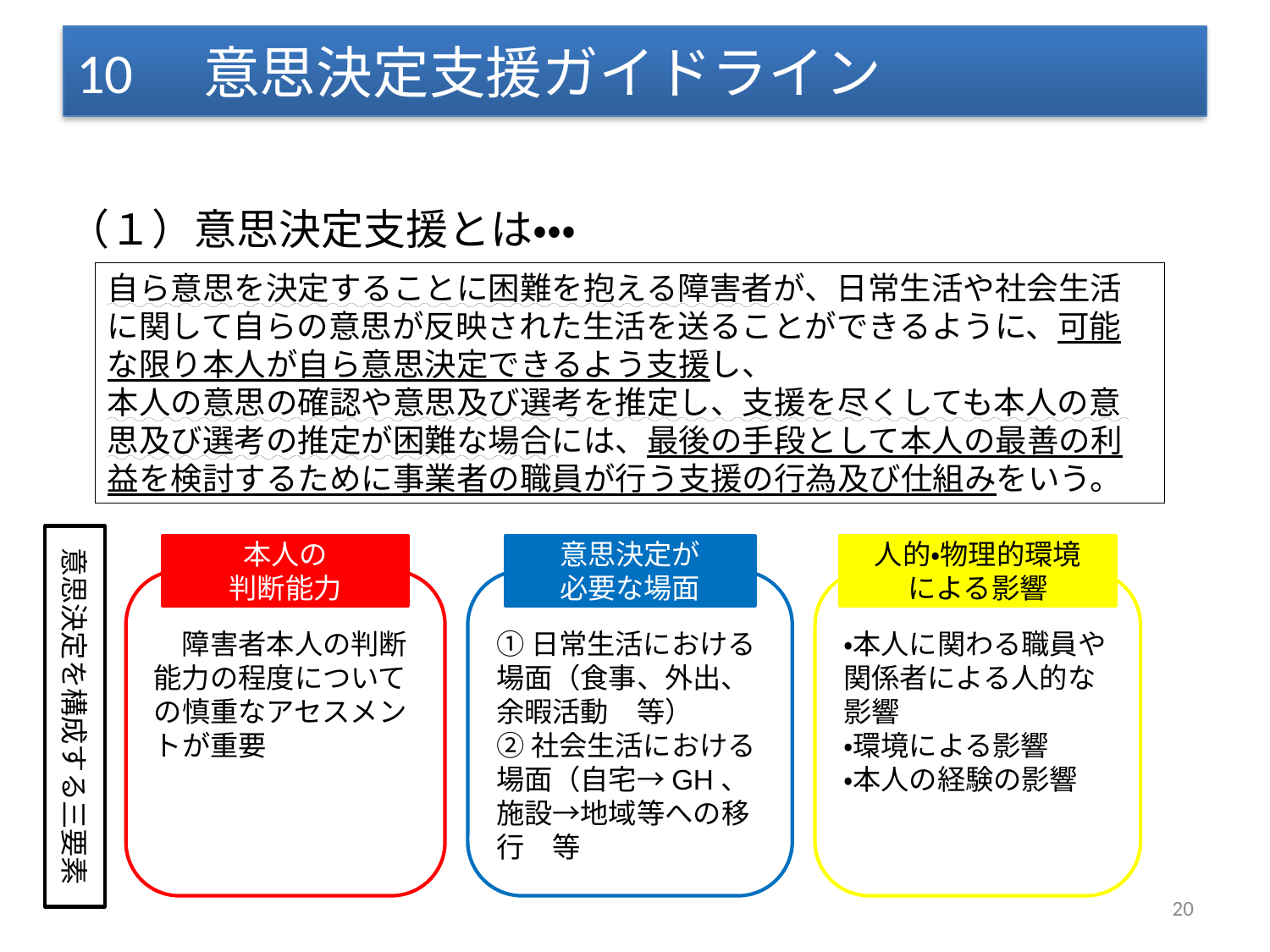

# 10　意思決定支援ガイドライン
（１）意思決定支援とは・・・
自ら意思を決定することに困難を抱える障害者が、日常生活や社会生活に関して自らの意思が反映された生活を送ることができるように、可能な限り本人が自ら意思決定できるよう支援し、
本人の意思の確認や意思及び選考を推定し、支援を尽くしても本人の意思及び選考の推定が困難な場合には、最後の手段として本人の最善の利益を検討するために事業者の職員が行う支援の行為及び仕組みをいう。
意思決定を構成する三要素
本人の
判断能力

　障害者本人の判断能力の程度についての慎重なアセスメントが重要
意思決定が
必要な場面

①日常生活における場面（食事、外出、余暇活動　等）
②社会生活における場面（自宅→GH、施設→地域等への移行　等
人的・物理的環境
による影響

・本人に関わる職員や関係者による人的な影響
・環境による影響
・本人の経験の影響

20